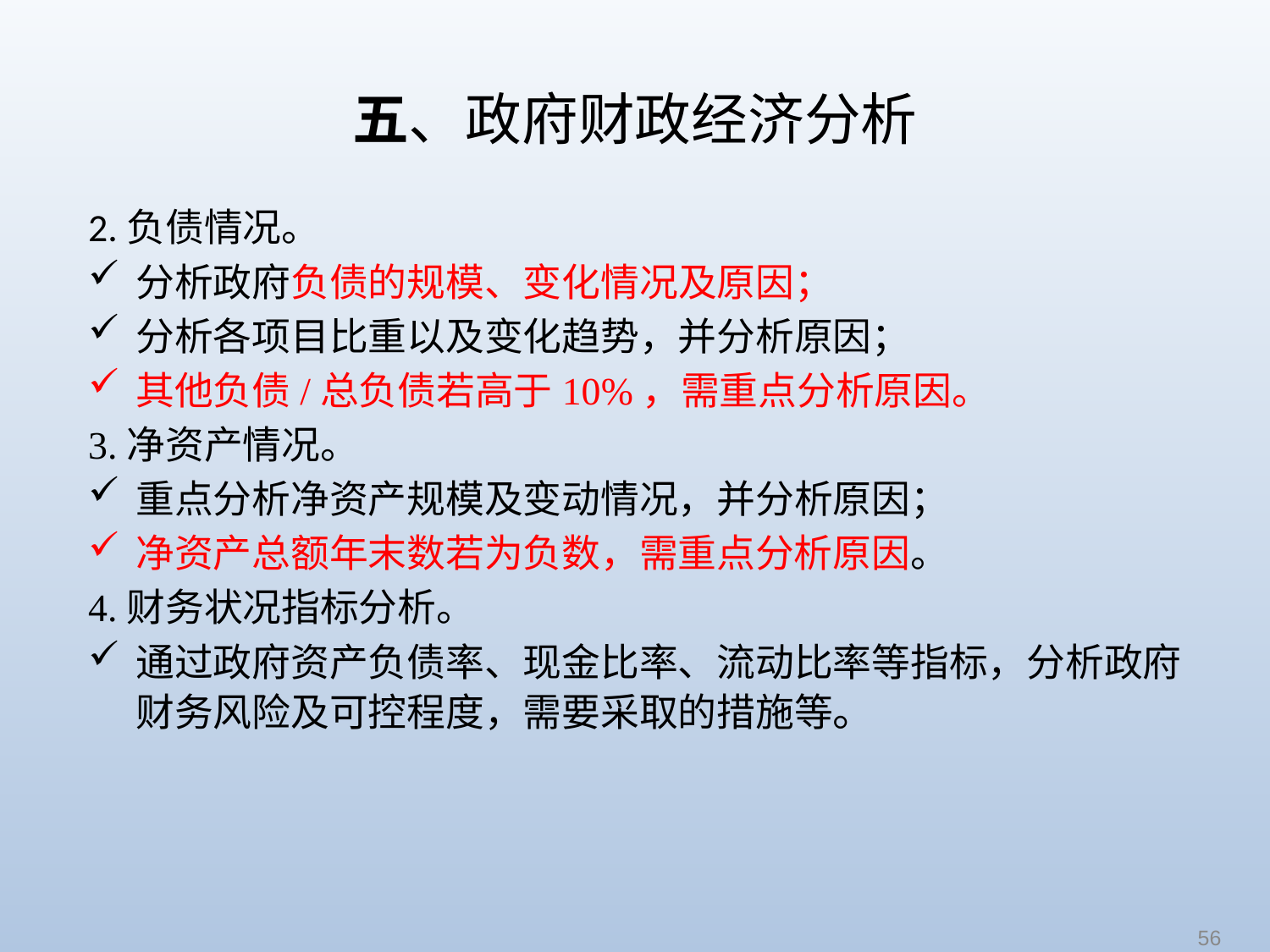

# 五、政府财政经济分析
2.负债情况。
分析政府负债的规模、变化情况及原因；
分析各项目比重以及变化趋势，并分析原因；
其他负债/总负债若高于10%，需重点分析原因。
3.净资产情况。
重点分析净资产规模及变动情况，并分析原因；
净资产总额年末数若为负数，需重点分析原因。
4.财务状况指标分析。
通过政府资产负债率、现金比率、流动比率等指标，分析政府财务风险及可控程度，需要采取的措施等。

56